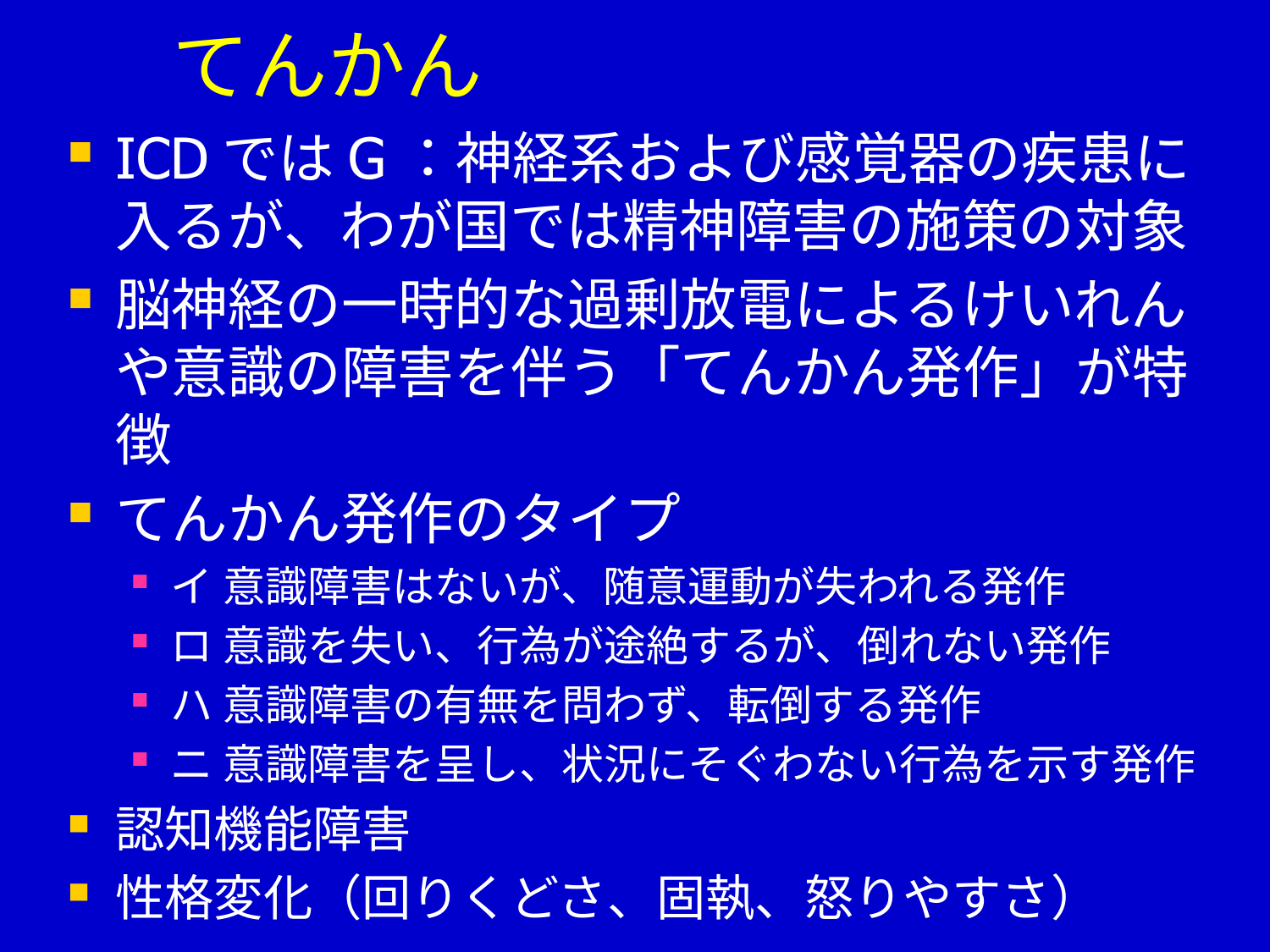

# てんかん
ICDではG：神経系および感覚器の疾患に入るが、わが国では精神障害の施策の対象
脳神経の一時的な過剰放電によるけいれんや意識の障害を伴う「てんかん発作」が特徴
てんかん発作のタイプ
イ 意識障害はないが、随意運動が失われる発作
ロ 意識を失い、行為が途絶するが、倒れない発作
ハ 意識障害の有無を問わず、転倒する発作
ニ 意識障害を呈し、状況にそぐわない行為を示す発作
認知機能障害
性格変化（回りくどさ、固執、怒りやすさ）